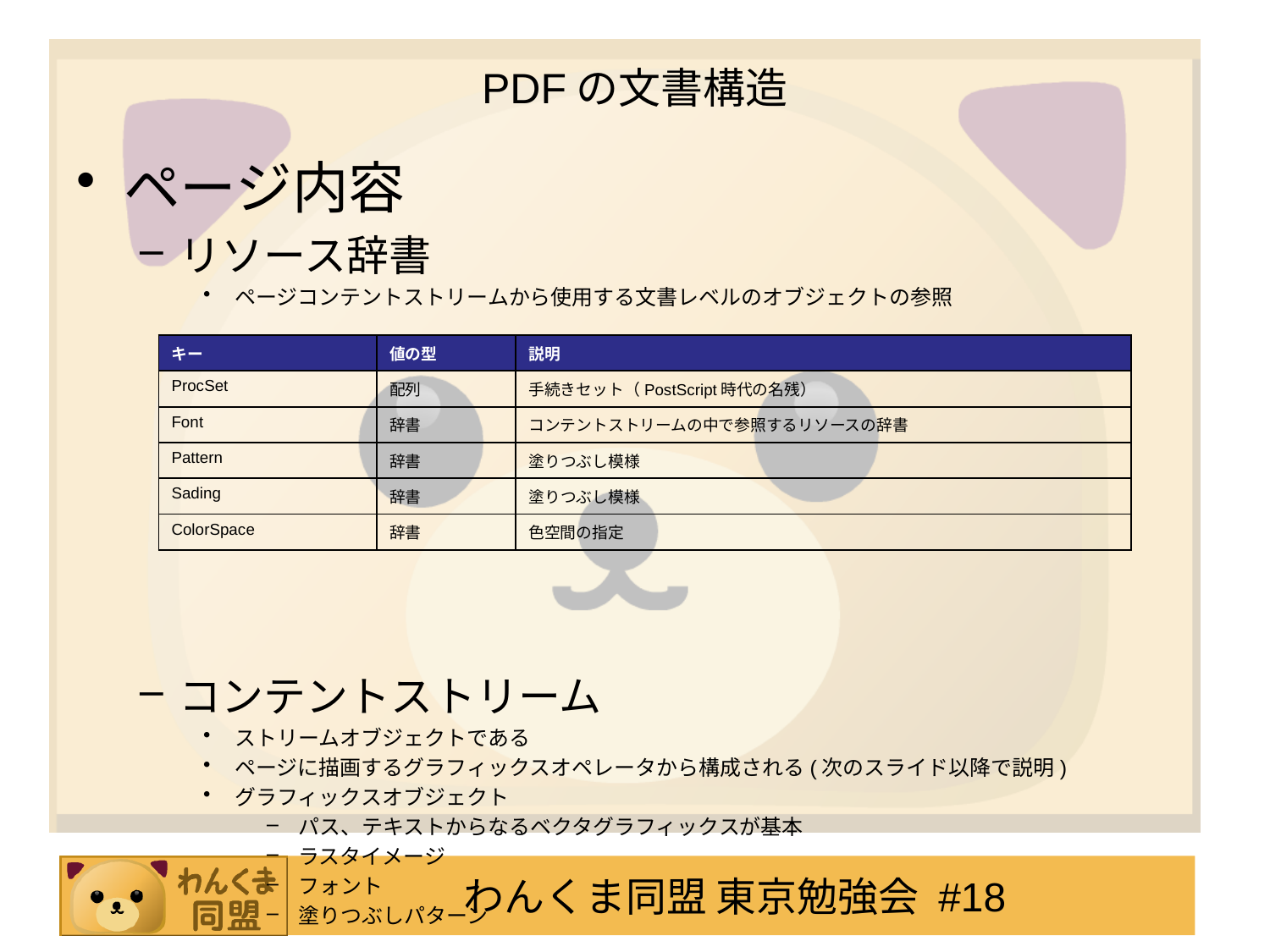

# PDFの文書構造
ページ内容
リソース辞書
ページコンテントストリームから使用する文書レベルのオブジェクトの参照

コンテントストリーム
ストリームオブジェクトである
ページに描画するグラフィックスオペレータから構成される(次のスライド以降で説明)
グラフィックスオブジェクト
パス、テキストからなるベクタグラフィックスが基本
ラスタイメージ
フォント
塗りつぶしパターン

| キー | 値の型 | 説明 |
| --- | --- | --- |
| ProcSet | 配列 | 手続きセット（PostScript時代の名残） |
| Font | 辞書 | コンテントストリームの中で参照するリソースの辞書 |
| Pattern | 辞書 | 塗りつぶし模様 |
| Sading | 辞書 | 塗りつぶし模様 |
| ColorSpace | 辞書 | 色空間の指定 |